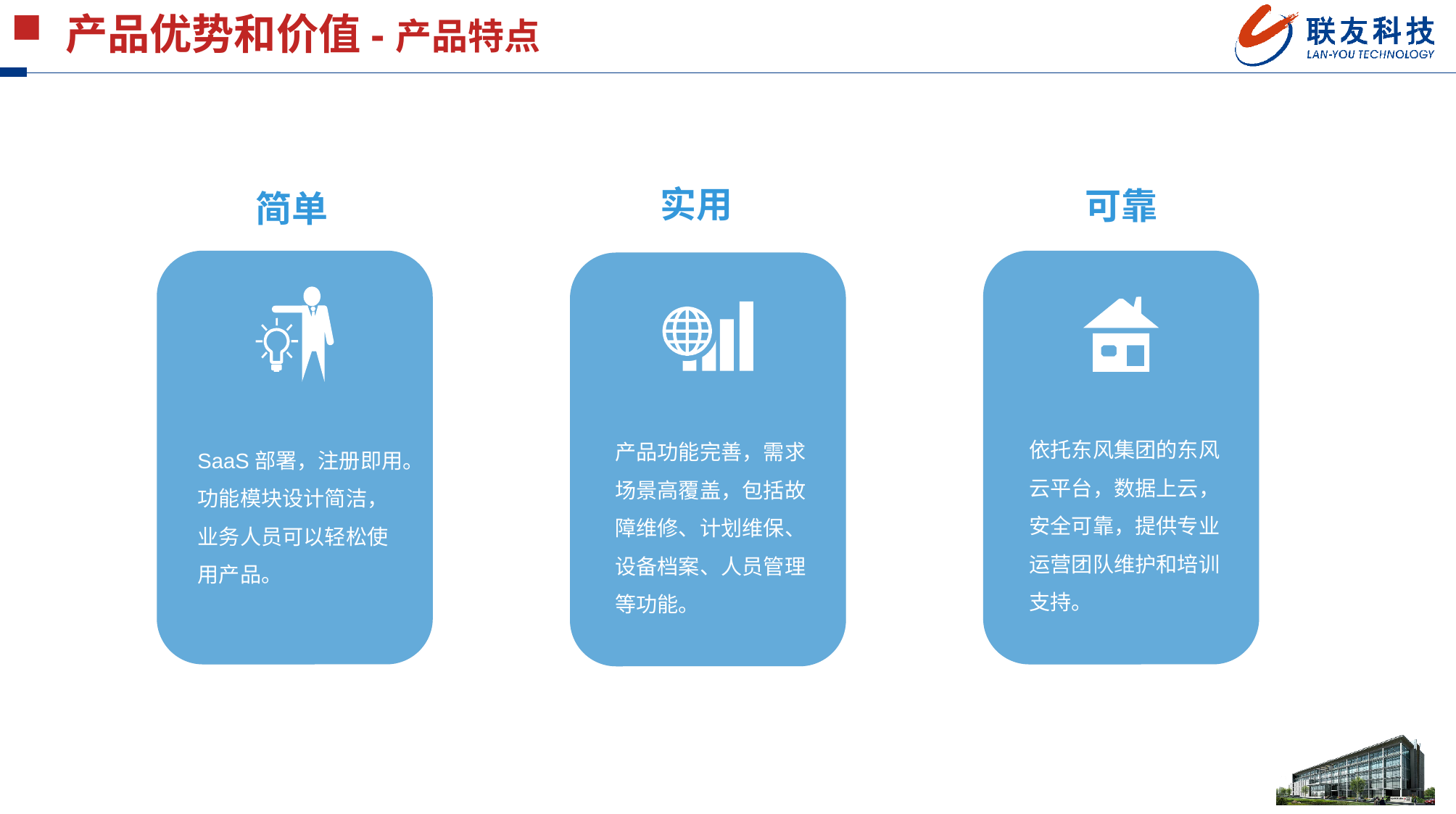

产品优势和价值-产品特点
实用
可靠
简单

SaaS部署，注册即用。功能模块设计简洁，业务人员可以轻松使用产品。

依托东风集团的东风云平台，数据上云，安全可靠，提供专业运营团队维护和培训支持。

产品功能完善，需求场景高覆盖，包括故障维修、计划维保、设备档案、人员管理等功能。